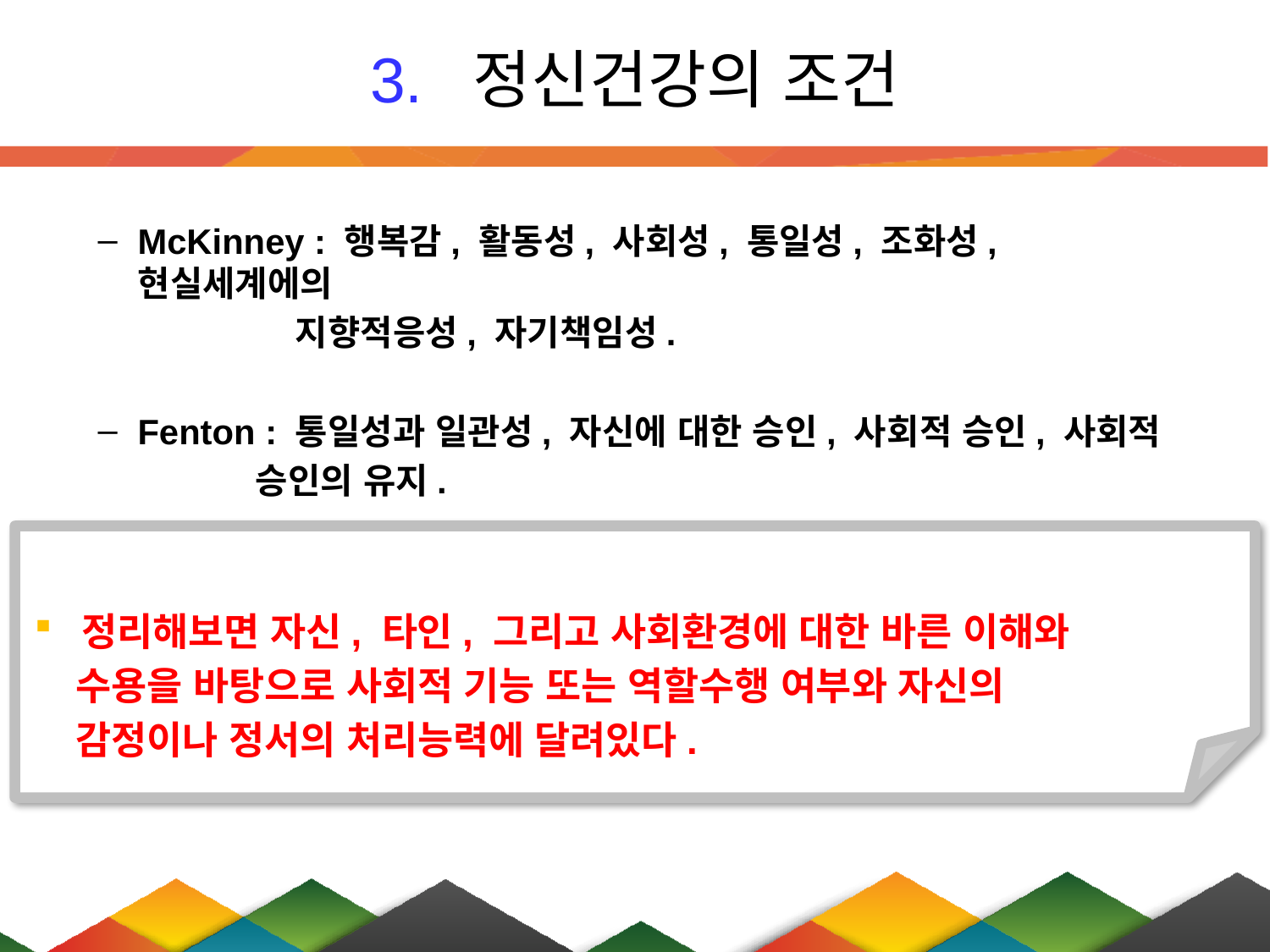

# 정신건강의 조건
McKinney : 행복감, 활동성, 사회성, 통일성, 조화성, 현실세계에의
                   지향적응성, 자기책임성.

Fenton : 통일성과 일관성, 자신에 대한 승인, 사회적 승인, 사회적
               승인의 유지.

정리해보면 자신, 타인, 그리고 사회환경에 대한 바른 이해와
   수용을 바탕으로 사회적 기능 또는 역할수행 여부와 자신의
   감정이나 정서의 처리능력에 달려있다.